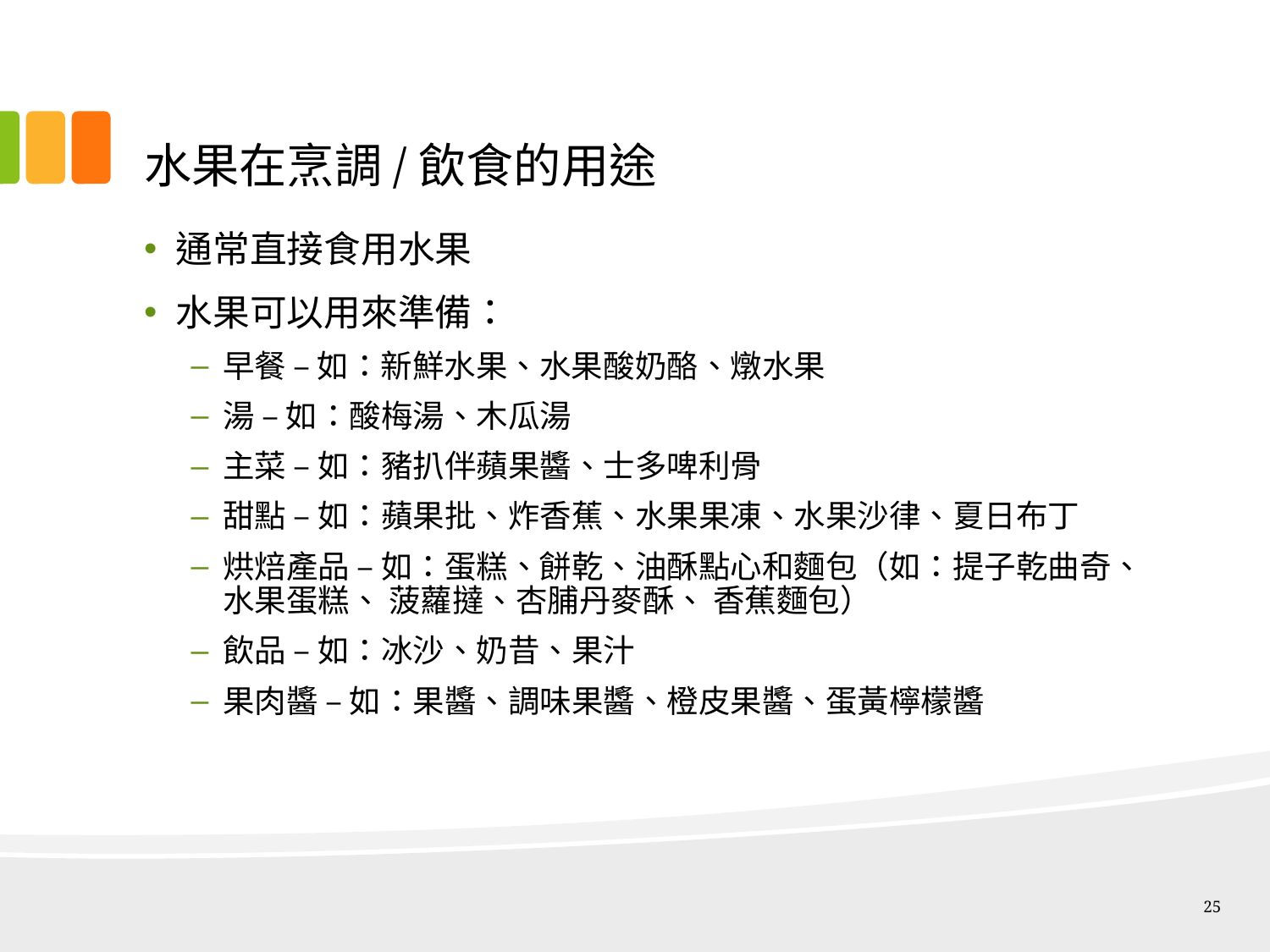

# 水果在烹調/飲食的用途
通常直接食用水果
水果可以用來準備：
早餐 – 如：新鮮水果、水果酸奶酪、燉水果
湯 – 如：酸梅湯、木瓜湯
主菜 – 如：豬扒伴蘋果醬、士多啤利骨
甜點 – 如：蘋果批、炸香蕉、水果果凍、水果沙律、夏日布丁
烘焙產品 – 如：蛋糕、餅乾、油酥點心和麵包（如：提子乾曲奇、水果蛋糕、 菠蘿撻、杏脯丹麥酥、 香蕉麵包）
飲品 – 如：冰沙、奶昔、果汁
果肉醬 – 如：果醬、調味果醬、橙皮果醬、蛋黃檸檬醬

25